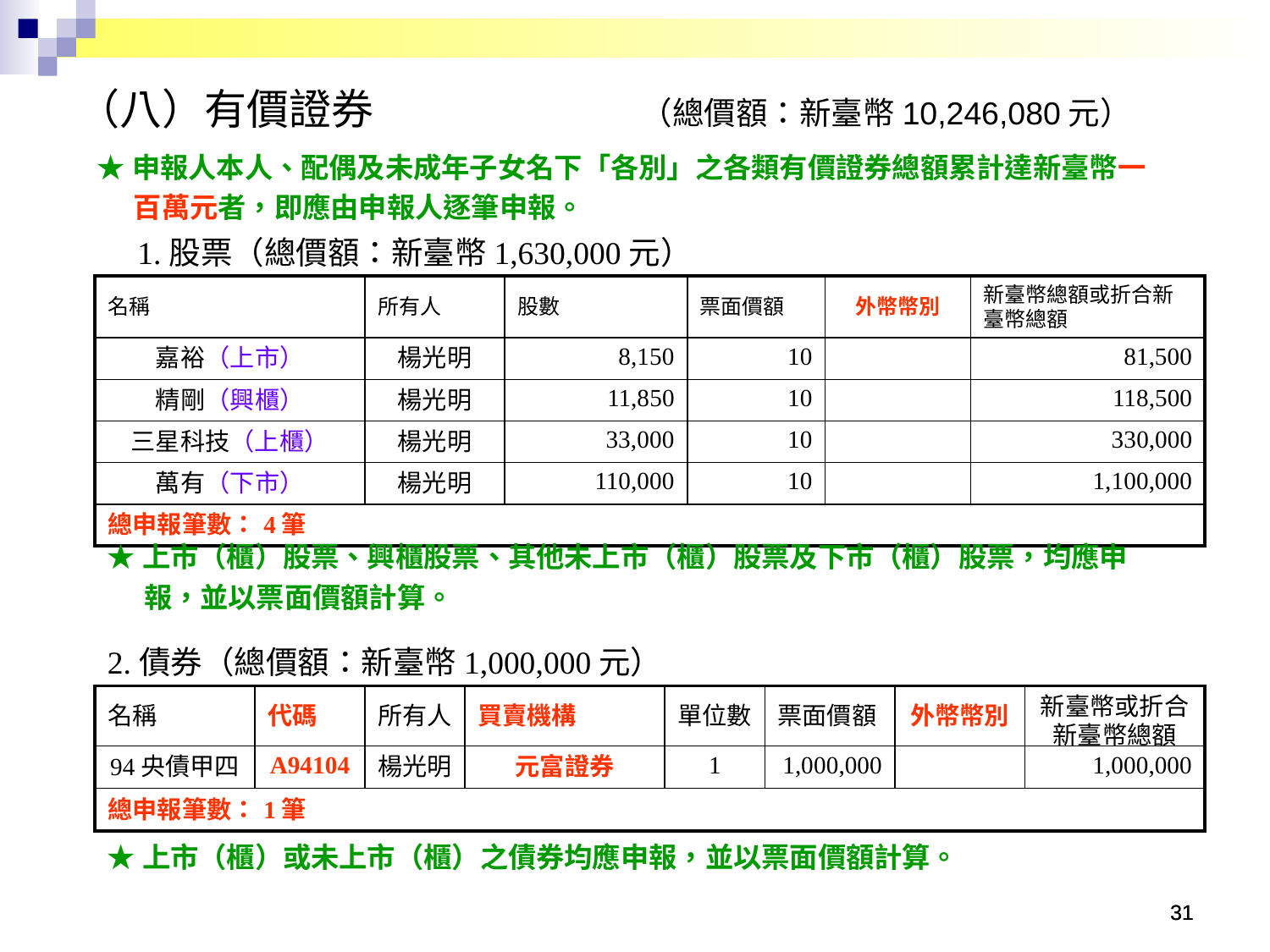

（八）有價證券                            （總價額：新臺幣10,246,080元）
★申報人本人、配偶及未成年子女名下「各別」之各類有價證券總額累計達新臺幣一百萬元者，即應由申報人逐筆申報。
1.股票（總價額：新臺幣1,630,000元）
| 名稱 | 所有人 | 股數 | 票面價額 | 外幣幣別 | 新臺幣總額或折合新臺幣總額 |
| --- | --- | --- | --- | --- | --- |
| 嘉裕（上市） | 楊光明 | 8,150 | 10 |  | 81,500 |
| 精剛（興櫃） | 楊光明 | 11,850 | 10 |  | 118,500 |
| 三星科技（上櫃） | 楊光明 | 33,000 | 10 |  | 330,000 |
| 萬有（下市） | 楊光明 | 110,000 | 10 |  | 1,100,000 |
| 總申報筆數：4筆 |  |  |  |  |  |
★上市（櫃）股票、興櫃股票、其他未上市（櫃）股票及下市（櫃）股票，均應申報，並以票面價額計算。
2.債券（總價額：新臺幣1,000,000元）
| 名稱 | 代碼 | 所有人 | 買賣機構 | 單位數 | 票面價額 | 外幣幣別 | 新臺幣或折合新臺幣總額 |
| --- | --- | --- | --- | --- | --- | --- | --- |
| 94央債甲四 | A94104 | 楊光明 | 元富證券 | 1 | 1,000,000 |  | 1,000,000 |
| 總申報筆數：1筆 |  |  |  |  |  |  |  |
★上市（櫃）或未上市（櫃）之債券均應申報，並以票面價額計算。
31
31